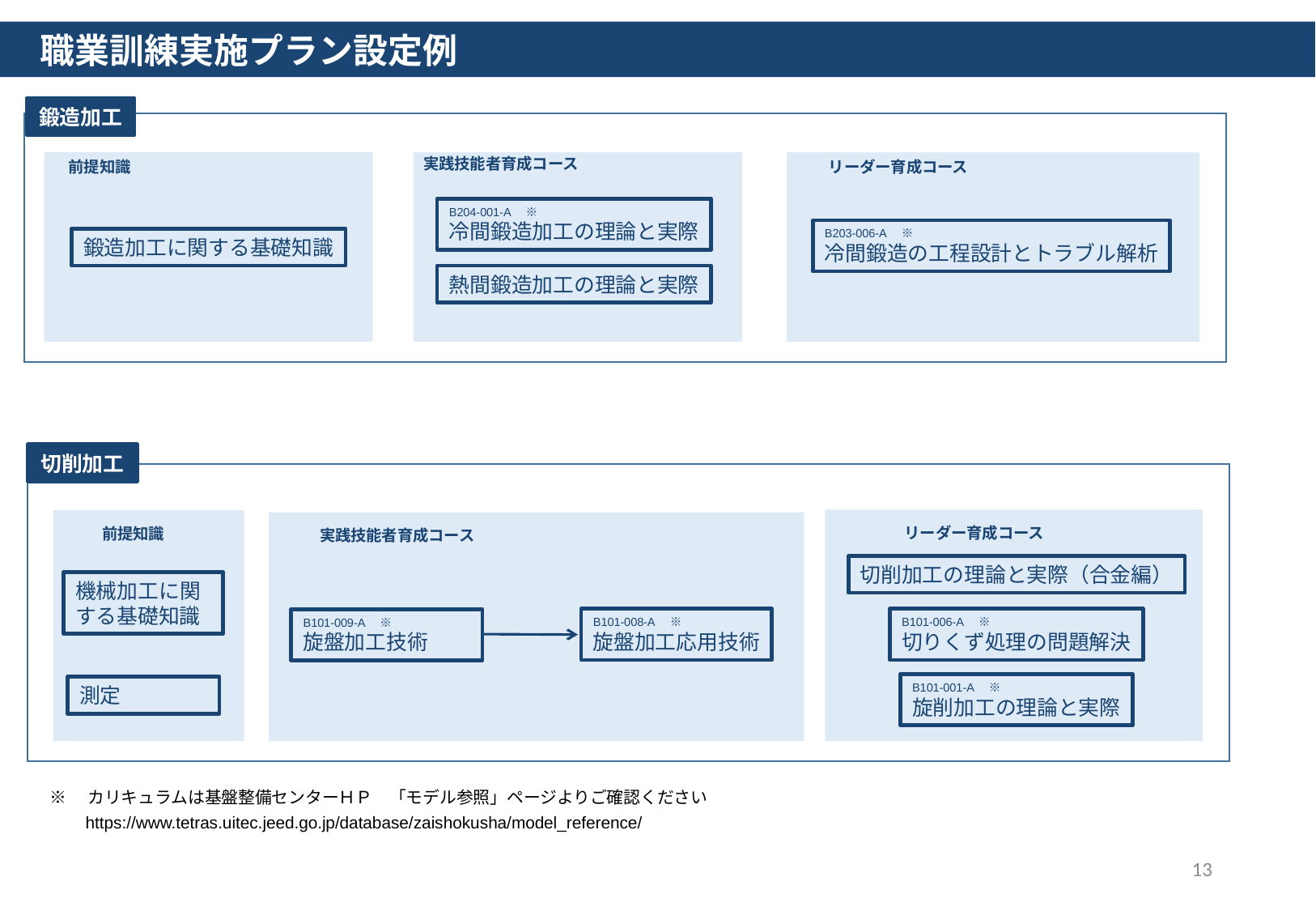

職業訓練実施プラン設定例

鍛造加工

実践技能者育成コース
前提知識
リーダー育成コース

B204-001-A　※
冷間鍛造加工の理論と実際
B203-006-A　※
冷間鍛造の工程設計とトラブル解析
鍛造加工に関する基礎知識
熱間鍛造加工の理論と実際
切削加工

前提知識
リーダー育成コース
実践技能者育成コース
切削加工の理論と実際（合金編）
機械加工に関する基礎知識
B101-008-A　※
旋盤加工応用技術
B101-006-A　※
切りくず処理の問題解決
B101-009-A　※
旋盤加工技術
B101-001-A　※
旋削加工の理論と実際
測定
※　カリキュラムは基盤整備センターＨＰ　「モデル参照」ページよりご確認ください
https://www.tetras.uitec.jeed.go.jp/database/zaishokusha/model_reference/
13